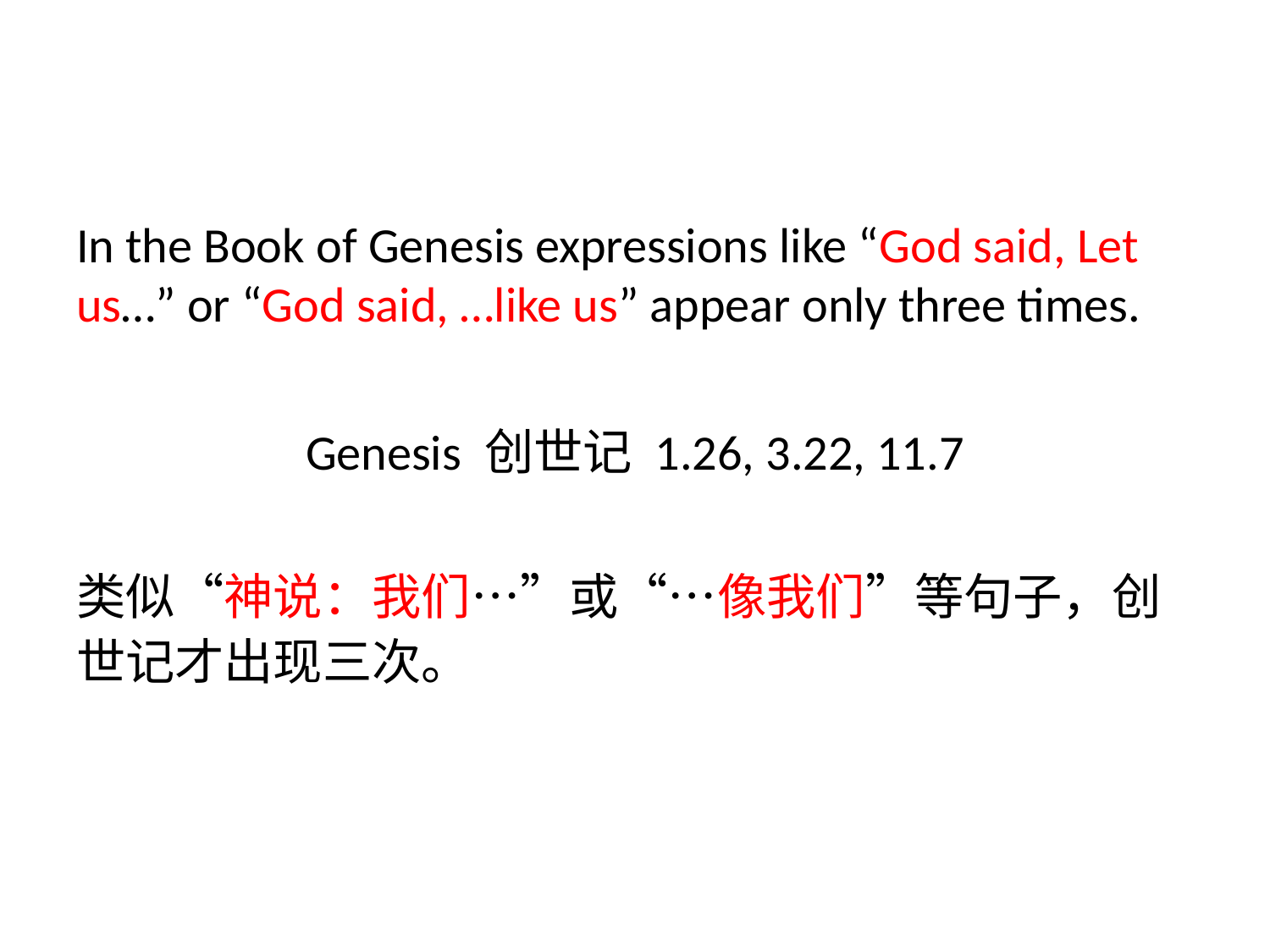

In the Book of Genesis expressions like “God said, Let us…” or “God said, …like us” appear only three times.

Genesis 创世记 1.26, 3.22, 11.7

类似“神说：我们…”或“…像我们”等句子，创世记才出现三次。